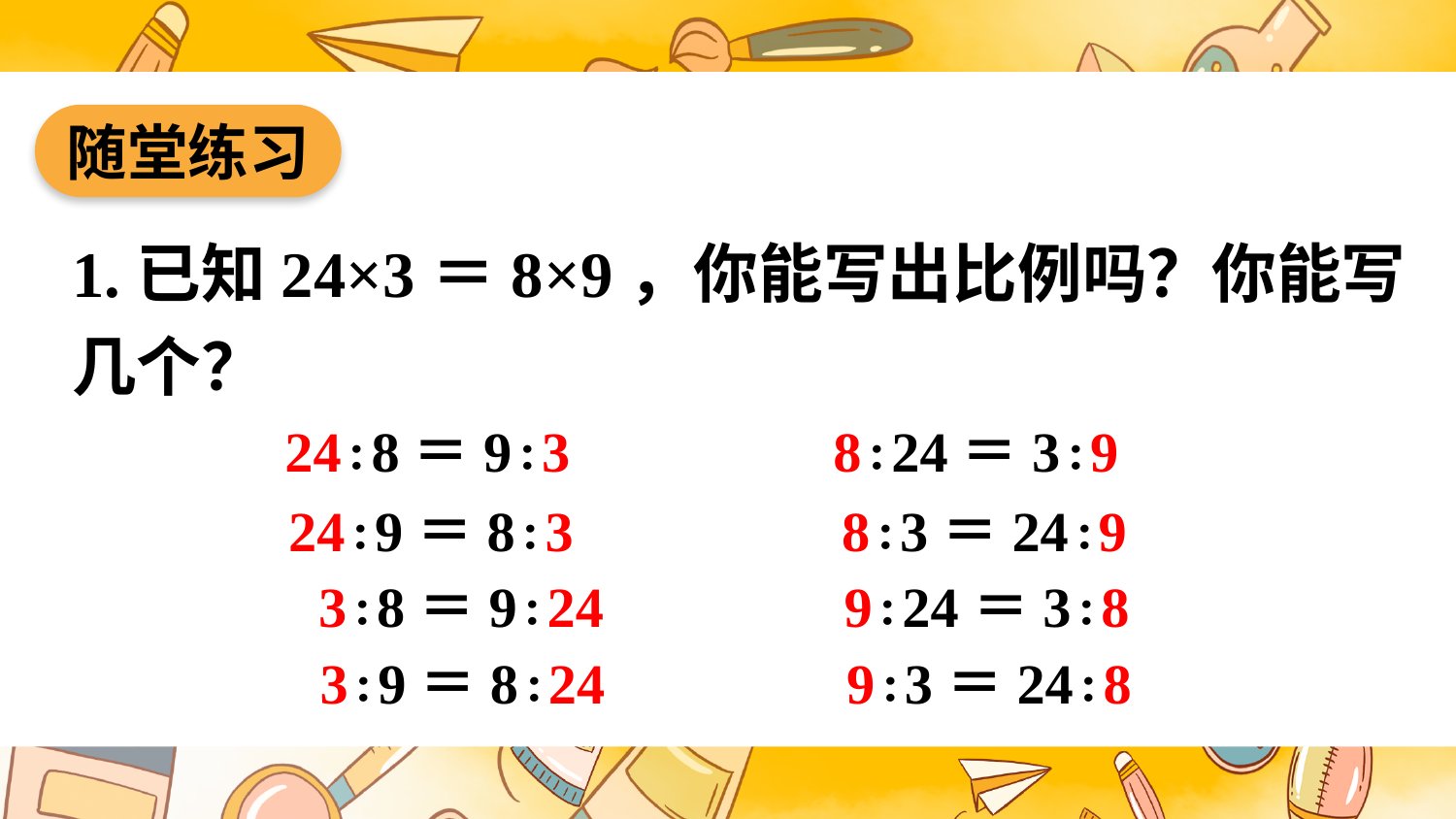

随堂练习
1.已知24×3＝8×9，你能写出比例吗？你能写几个？
24∶8＝9∶3
8∶24＝3∶9
24∶9＝8∶3
8∶3＝24∶9
3∶8＝9∶24
9∶24＝3∶8
3∶9＝8∶24
9∶3＝24∶8